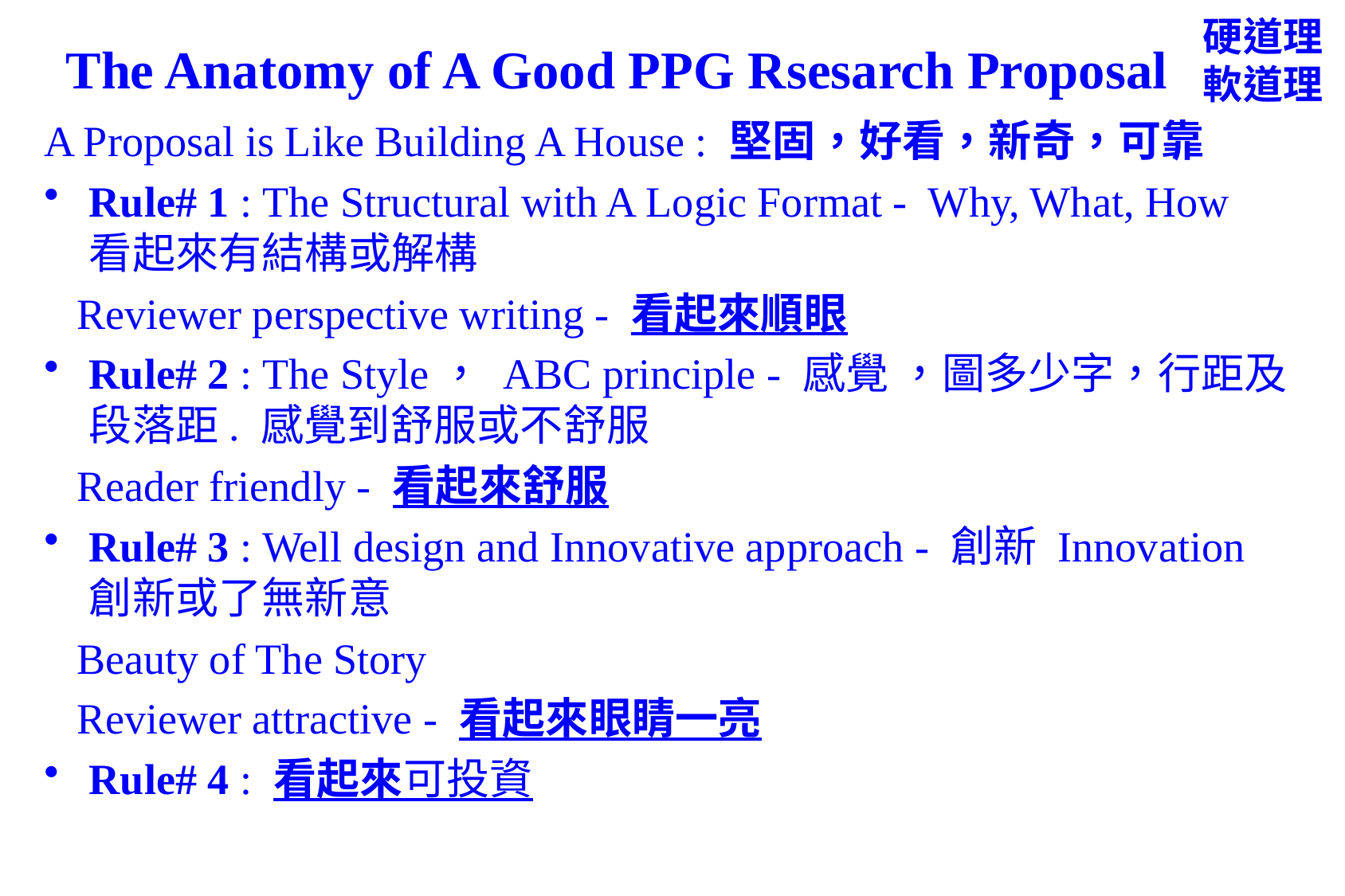

硬道理
軟道理
# The Anatomy of A Good PPG Rsesarch Proposal
A Proposal is Like Building A House : 堅固，好看，新奇，可靠
Rule# 1 : The Structural with A Logic Format -  Why, What, How    看起來有結構或解構
   Reviewer perspective writing - 看起來順眼
Rule# 2 : The Style， ABC principle - 感覺 ，圖多少字，行距及段落距. 感覺到舒服或不舒服
   Reader friendly - 看起來舒服
Rule# 3 : Well design and Innovative approach - 創新 Innovation    創新或了無新意
   Beauty of The Story
   Reviewer attractive - 看起來眼睛一亮
Rule# 4 : 看起來可投資